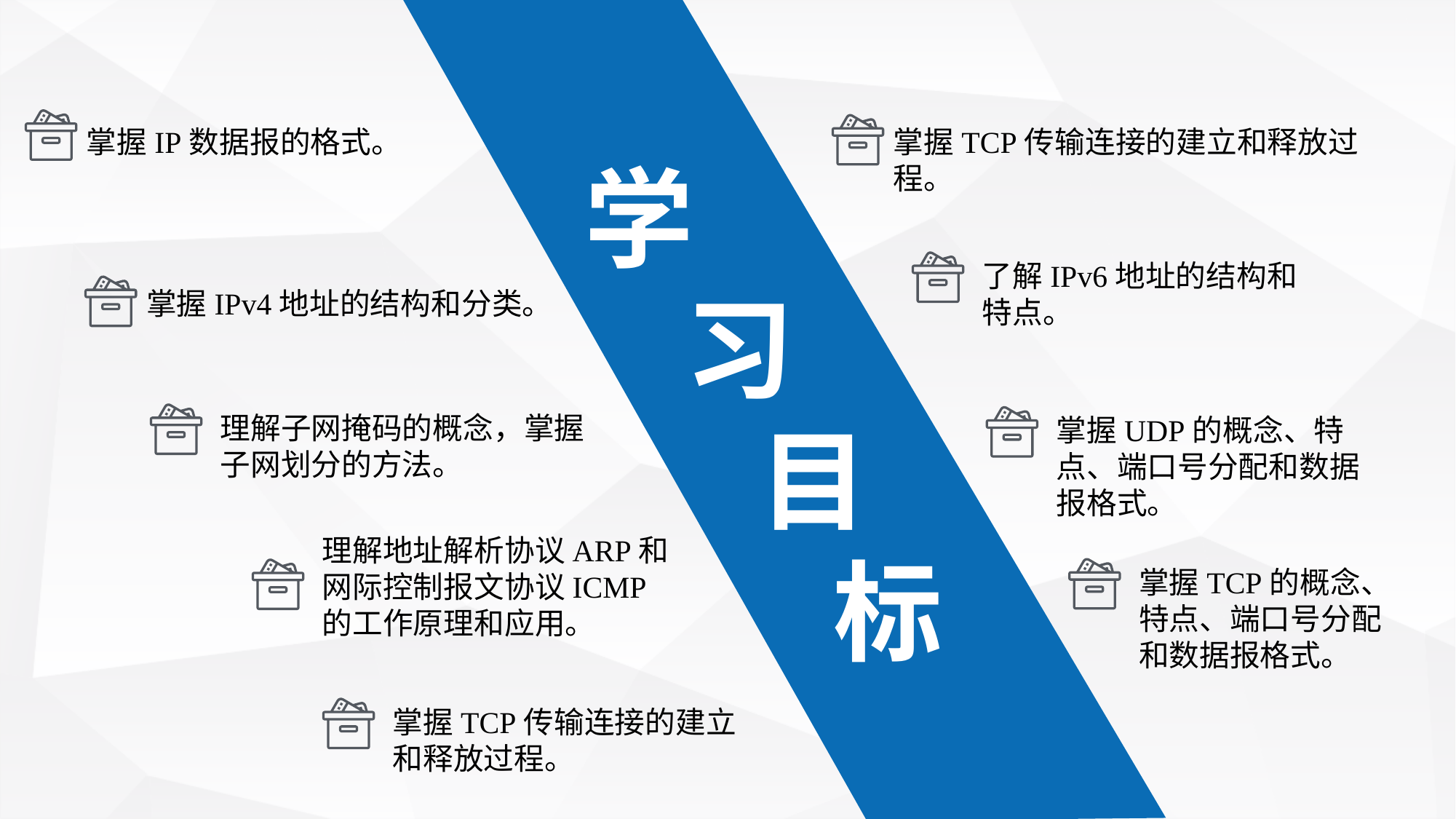

掌握IP数据报的格式。

掌握TCP传输连接的建立和释放过程。
学
   习
      目
         标

了解IPv6地址的结构和特点。

掌握IPv4地址的结构和分类。

理解子网掩码的概念，掌握子网划分的方法。

掌握UDP的概念、特点、端口号分配和数据报格式。
理解地址解析协议ARP和网际控制报文协议ICMP的工作原理和应用。

掌握TCP的概念、特点、端口号分配和数据报格式。

掌握TCP传输连接的建立和释放过程。